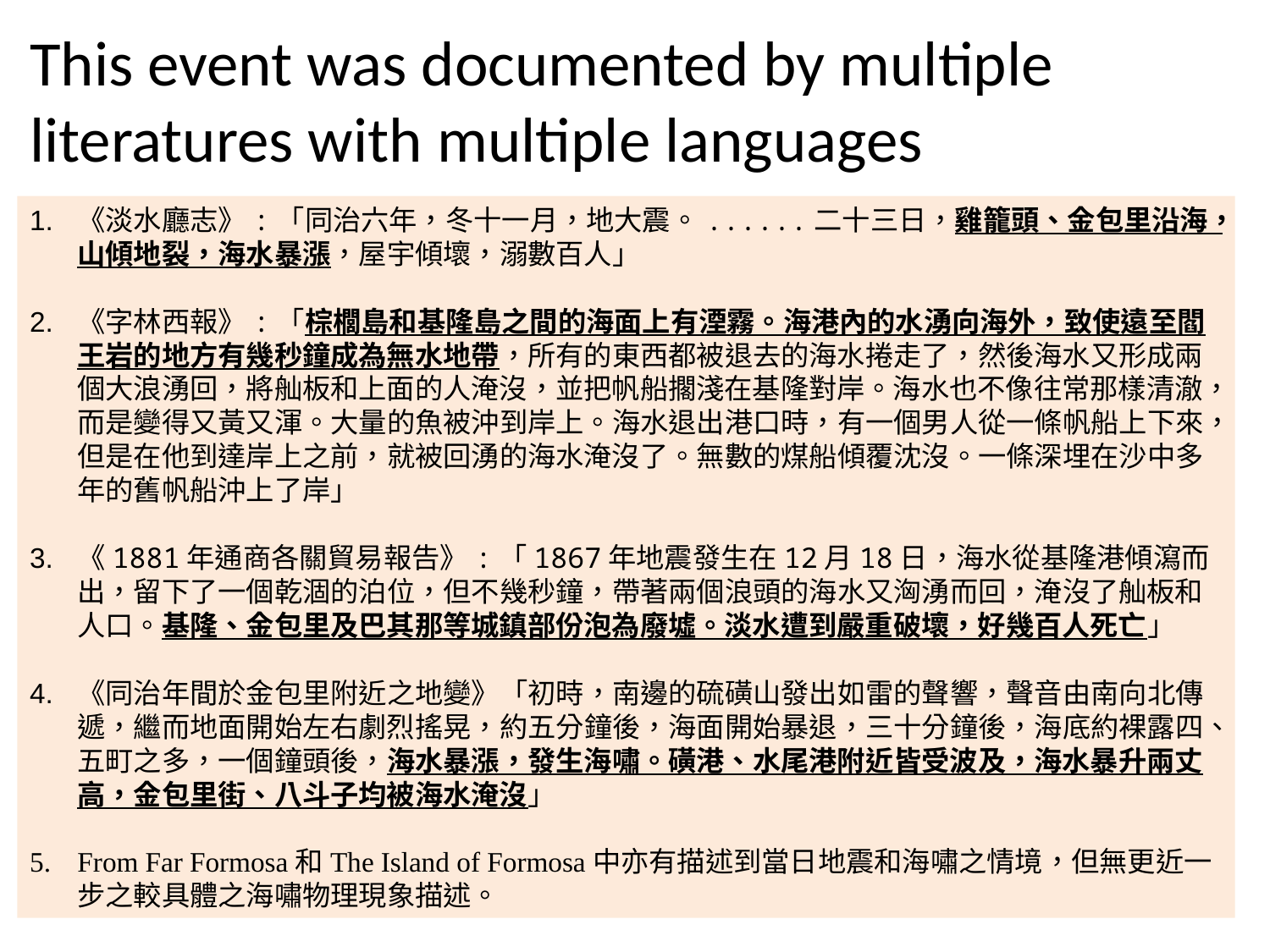

This event was documented by multiple literatures with multiple languages
《淡水廳志》:「同治六年，冬十一月，地大震。......二十三日，雞籠頭、金包里沿海，山傾地裂，海水暴漲，屋宇傾壞，溺數百人」

《字林西報》:「棕櫚島和基隆島之間的海面上有湮霧。海港內的水湧向海外，致使遠至閻王岩的地方有幾秒鐘成為無水地帶，所有的東西都被退去的海水捲走了，然後海水又形成兩個大浪湧回，將舢板和上面的人淹沒，並把帆船擱淺在基隆對岸。海水也不像往常那樣清澈，而是變得又黃又渾。大量的魚被沖到岸上。海水退出港口時，有一個男人從一條帆船上下來，但是在他到達岸上之前，就被回湧的海水淹沒了。無數的煤船傾覆沈沒。一條深埋在沙中多年的舊帆船沖上了岸」

《1881年通商各關貿易報告》:「1867年地震發生在12月18日，海水從基隆港傾瀉而出，留下了一個乾涸的泊位，但不幾秒鐘，帶著兩個浪頭的海水又洶湧而回，淹沒了舢板和人口。基隆、金包里及巴其那等城鎮部份泡為廢墟。淡水遭到嚴重破壞，好幾百人死亡」

《同治年間於金包里附近之地變》「初時，南邊的硫磺山發出如雷的聲響，聲音由南向北傳遞，繼而地面開始左右劇烈搖晃，約五分鐘後，海面開始暴退，三十分鐘後，海底約裸露四、五町之多，一個鐘頭後，海水暴漲，發生海嘯。磺港、水尾港附近皆受波及，海水暴升兩丈高，金包里街、八斗子均被海水淹沒」

From Far Formosa和The Island of Formosa中亦有描述到當日地震和海嘯之情境，但無更近一步之較具體之海嘯物理現象描述。
16